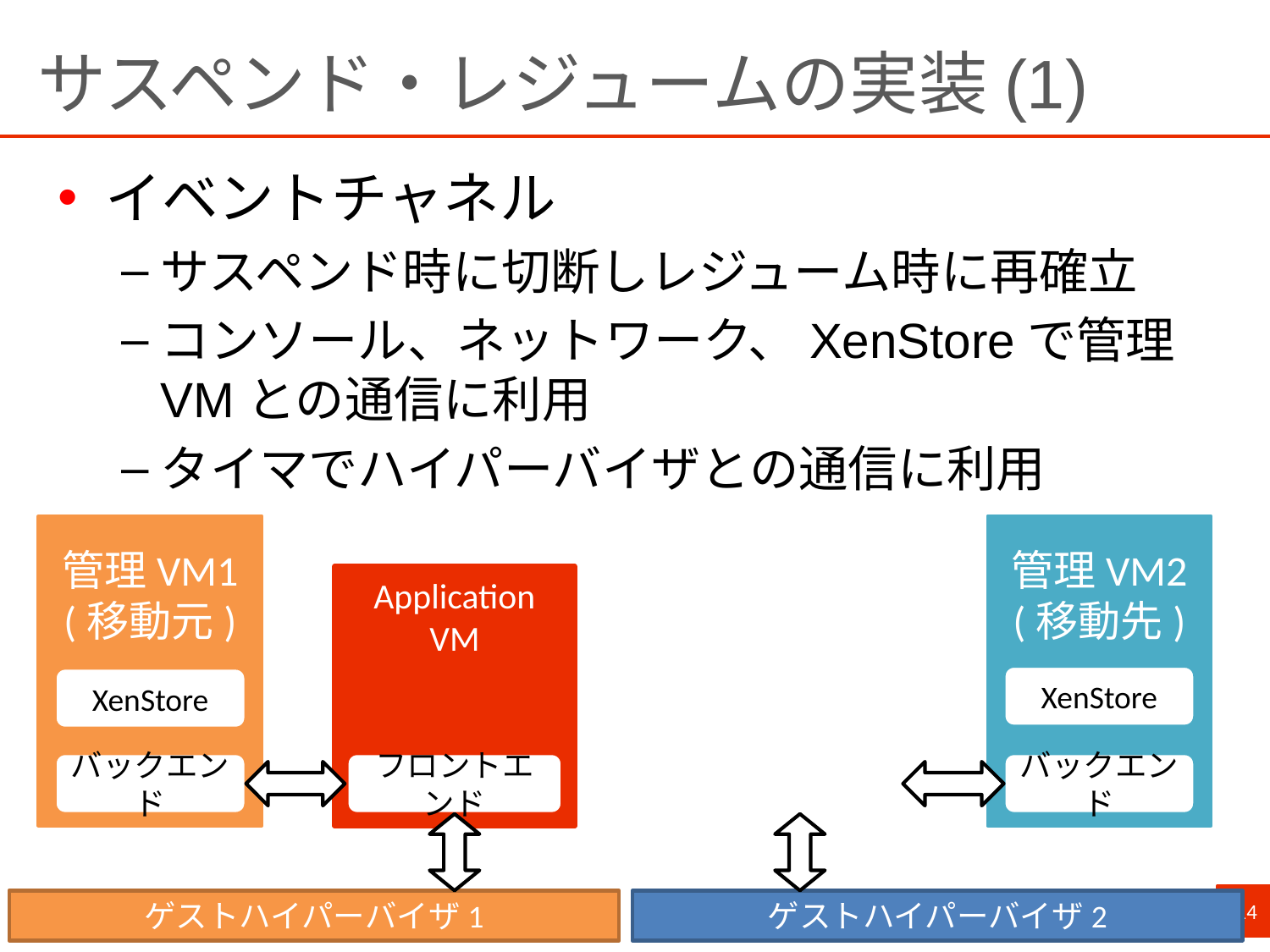

# サスペンド・レジュームの実装(1)
イベントチャネル
サスペンド時に切断しレジューム時に再確立
コンソール、ネットワーク、XenStoreで管理VMとの通信に利用
タイマでハイパーバイザとの通信に利用
管理VM1
(移動元)

管理VM2
(移動先)

Application VM

フロントエンド
XenStore
XenStore
バックエンド
バックエンド

14
ゲストハイパーバイザ1
ゲストハイパーバイザ2